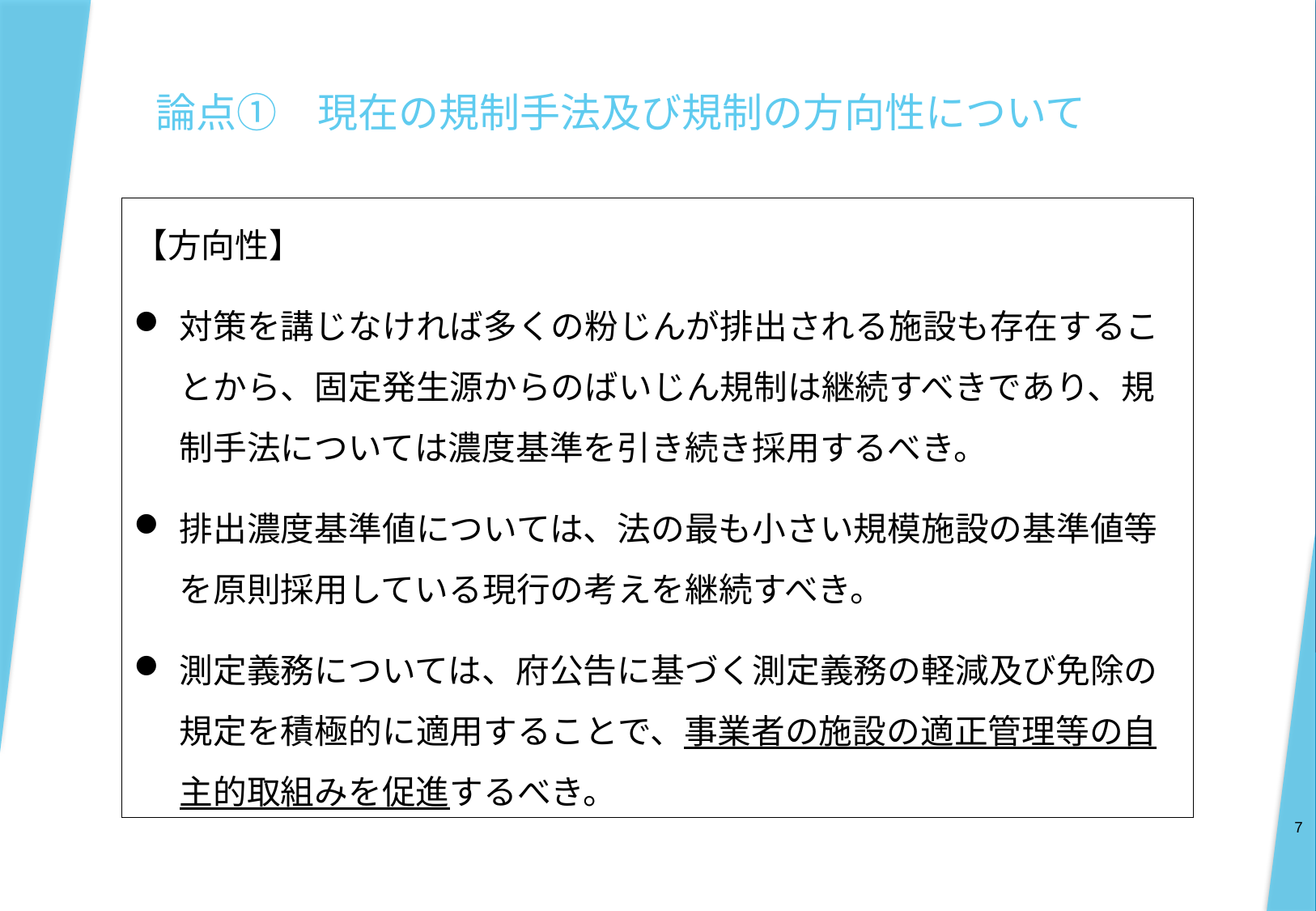

# 論点①　現在の規制手法及び規制の方向性について
【方向性】
対策を講じなければ多くの粉じんが排出される施設も存在することから、固定発生源からのばいじん規制は継続すべきであり、規制手法については濃度基準を引き続き採用するべき。
排出濃度基準値については、法の最も小さい規模施設の基準値等を原則採用している現行の考えを継続すべき。
測定義務については、府公告に基づく測定義務の軽減及び免除の規定を積極的に適用することで、事業者の施設の適正管理等の自主的取組みを促進するべき。

7